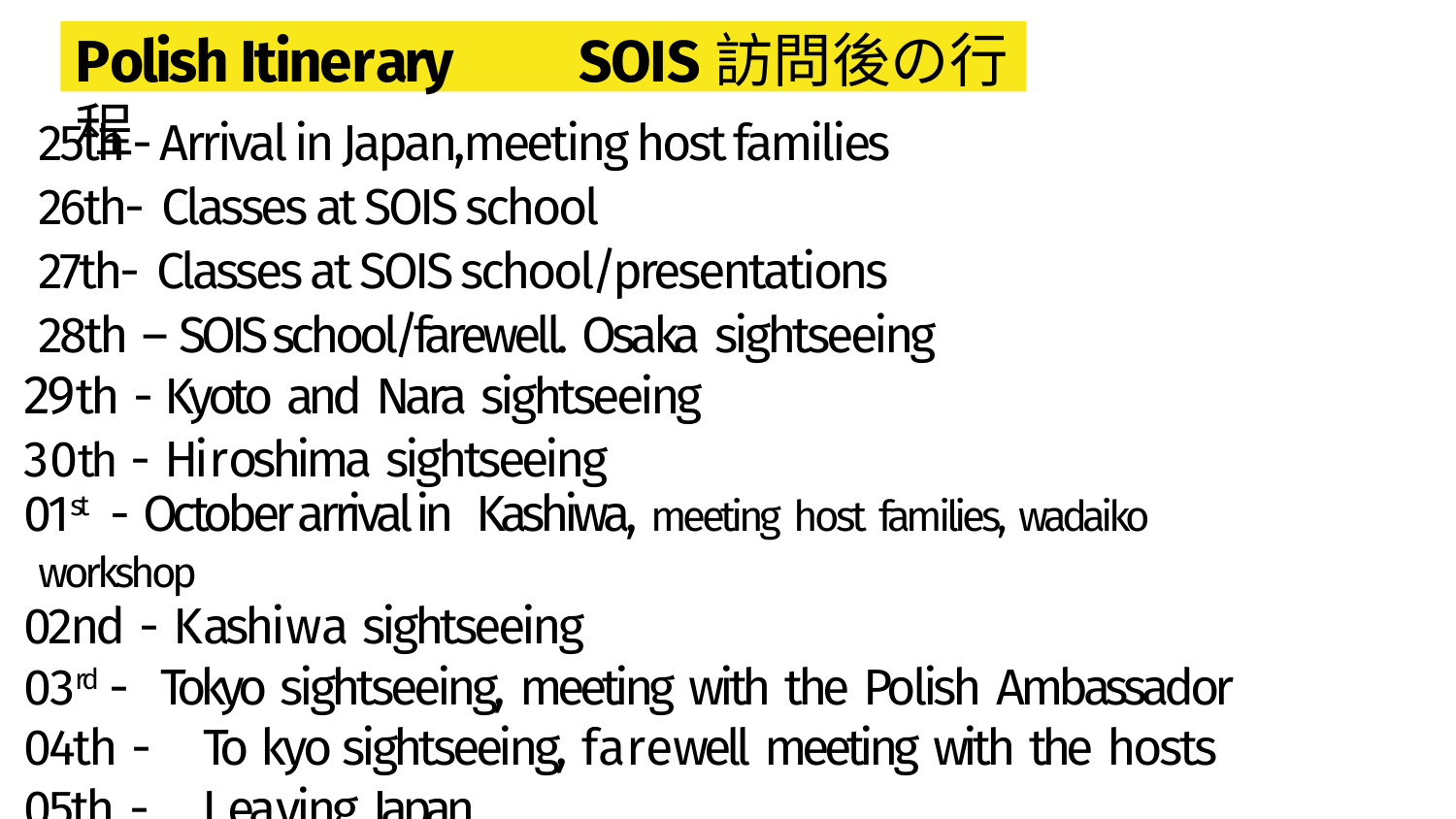

# Polish Itinerary	SOIS訪問後の行程
25th - Arrival in Japan,meeting host families
26th-  Classes at SOIS school
27th-  Classes at SOIS school/presentations
28th – SOIS school/farewell. Osaka sightseeing
29th - Kyoto and Nara sightseeing
30th - Hiroshima sightseeing
01st  - October arrival in  Kashiwa, meeting host families, wadaiko workshop
02nd - Kashiwa sightseeing
03rd -   Tokyo sightseeing, meeting with the Polish Ambassador
04th -	 T o  kyo sightseeing, farewell meeting with the hosts
05th -		Leaving Japan